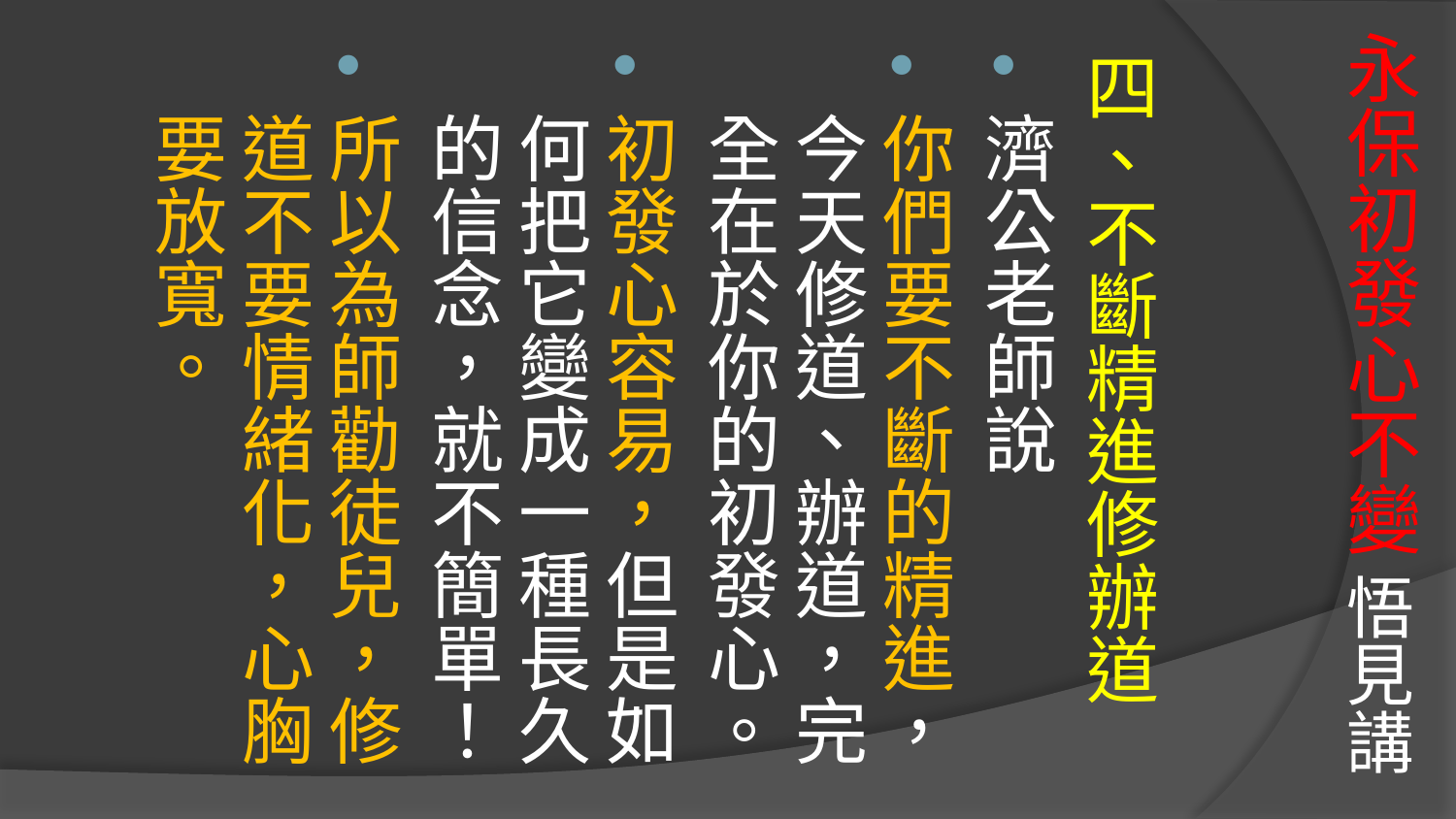

# 永保初發心不變 悟見講
四、不斷精進修辦道
濟公老師說
你們要不斷的精進，今天修道、辦道，完全在於你的初發心。
初發心容易，但是如何把它變成一種長久的信念，就不簡單！
所以為師勸徒兒，修道不要情緒化，心胸要放寬。